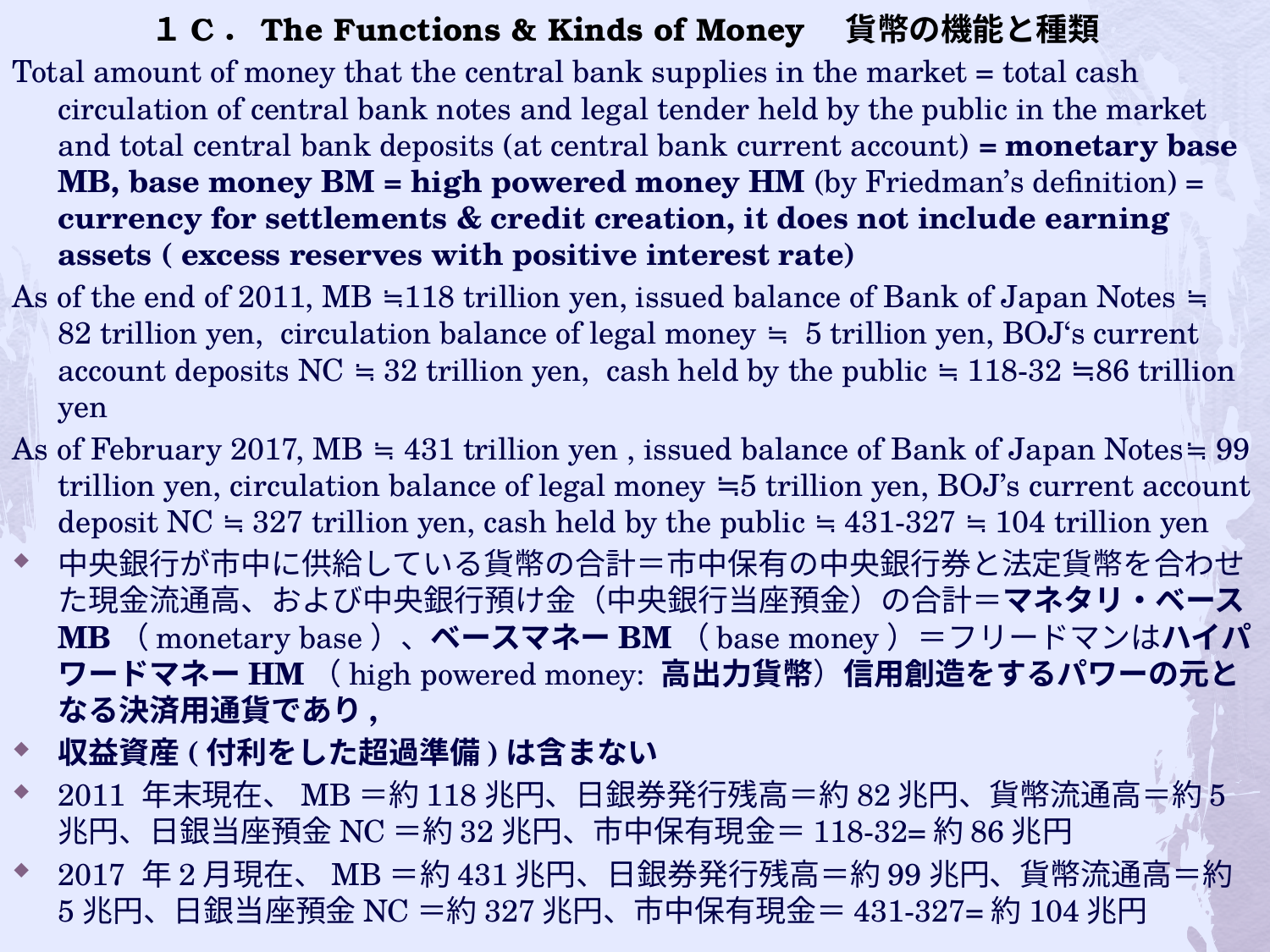

# １C．The Functions & Kinds of Money   貨幣の機能と種類
Total amount of money that the central bank supplies in the market = total cash circulation of central bank notes and legal tender held by the public in the market and total central bank deposits (at central bank current account) = monetary base MB, base money BM = high powered money HM (by Friedman’s definition) = currency for settlements & credit creation, it does not include earning assets ( excess reserves with positive interest rate)
As of the end of 2011, MB ≒118 trillion yen, issued balance of Bank of Japan Notes ≒  82 trillion yen,  circulation balance of legal money ≒  5 trillion yen, BOJ‘s current account deposits NC ≒ 32 trillion yen,  cash held by the public ≒ 118-32 ≒86 trillion yen
As of February 2017, MB ≒ 431 trillion yen , issued balance of Bank of Japan Notes≒ 99 trillion yen, circulation balance of legal money ≒5 trillion yen, BOJ’s current account deposit NC ≒ 327 trillion yen, cash held by the public ≒ 431-327 ≒ 104 trillion yen
中央銀行が市中に供給している貨幣の合計＝市中保有の中央銀行券と法定貨幣を合わせた現金流通高、および中央銀行預け金（中央銀行当座預金）の合計＝マネタリ・ベースMB（monetary base）、ベースマネーBM（base money）＝フリードマンはハイパワードマネーHM（high powered money: 高出力貨幣）信用創造をするパワーの元となる決済用通貨であり,
収益資産(付利をした超過準備)は含まない
2011 年末現在、MB＝約118兆円、日銀券発行残高＝約82兆円、貨幣流通高＝約5兆円、日銀当座預金NC＝約32兆円、市中保有現金＝118-32=約86兆円
2017 年2月現在、MB＝約431兆円、日銀券発行残高＝約99兆円、貨幣流通高＝約5兆円、日銀当座預金NC＝約327兆円、市中保有現金＝431-327=約104兆円